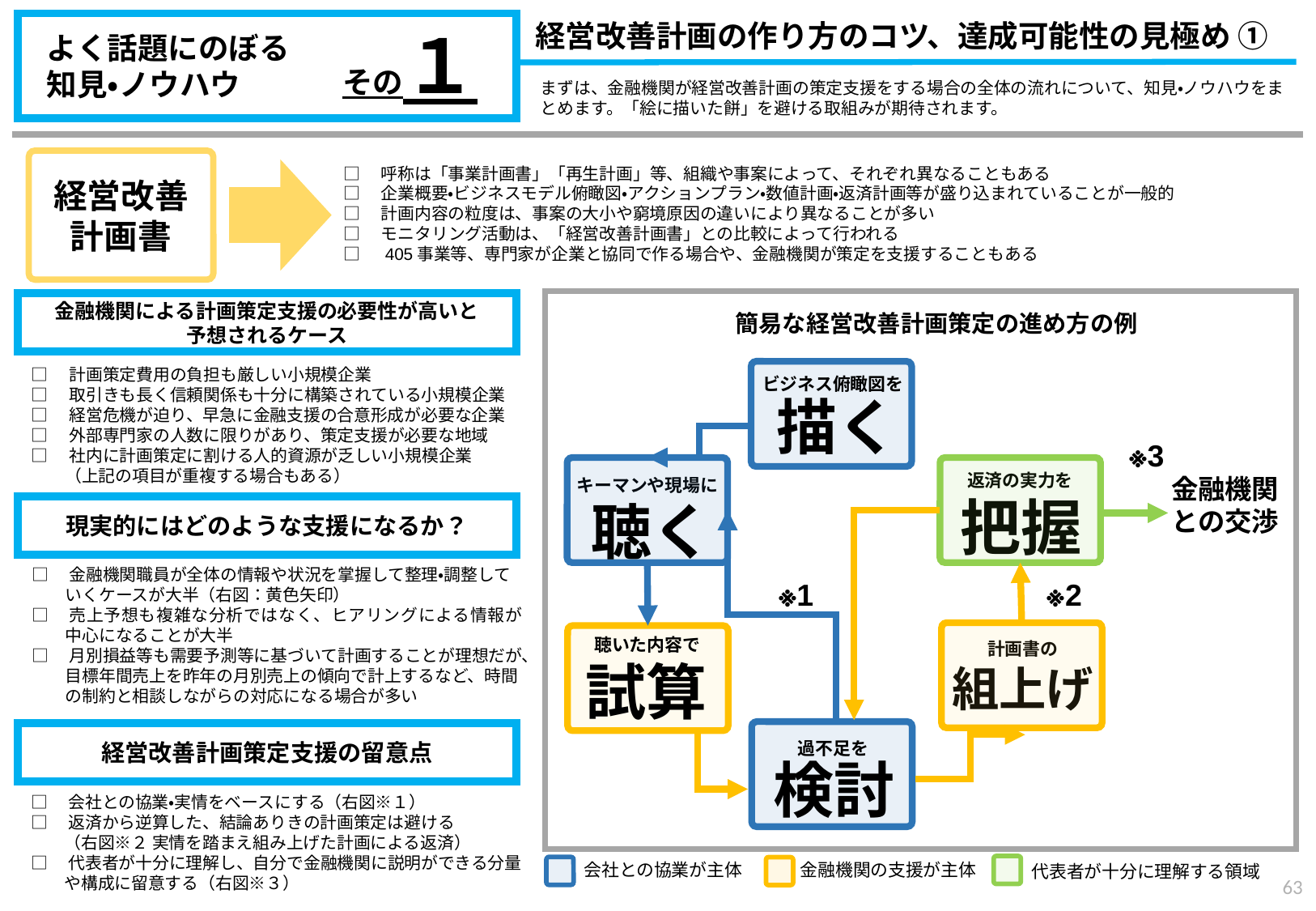

経営改善計画の作り方のコツ、達成可能性の見極め ①

その１
よく話題にのぼる
知見・ノウハウ
まずは、金融機関が経営改善計画の策定支援をする場合の全体の流れについて、知見・ノウハウをまとめます。「絵に描いた餅」を避ける取組みが期待されます。
経営改善
計画書
□　呼称は「事業計画書」「再生計画」等、組織や事案によって、それぞれ異なることもある
□　企業概要・ビジネスモデル俯瞰図・アクションプラン・数値計画・返済計画等が盛り込まれていることが一般的
□　計画内容の粒度は、事案の大小や窮境原因の違いにより異なることが多い
□　モニタリング活動は、「経営改善計画書」との比較によって行われる
□　405事業等、専門家が企業と協同で作る場合や、金融機関が策定を支援することもある

金融機関による計画策定支援の必要性が高いと
予想されるケース
簡易な経営改善計画策定の進め方の例

描く
ビジネス俯瞰図を

聴く
キーマンや現場に

把握
返済の実力を

組上げ
計画書の

試算
聴いた内容で

検討
過不足を
金融機関
との交渉
□　計画策定費用の負担も厳しい小規模企業
□　取引きも長く信頼関係も十分に構築されている小規模企業
□　経営危機が迫り、早急に金融支援の合意形成が必要な企業
□　外部専門家の人数に限りがあり、策定支援が必要な地域
□　社内に計画策定に割ける人的資源が乏しい小規模企業
　　（上記の項目が重複する場合もある）
※3
現実的にはどのような支援になるか？
□　金融機関職員が全体の情報や状況を掌握して整理・調整して
　　いくケースが大半（右図：黄色矢印）
□　売上予想も複雑な分析ではなく、ヒアリングによる情報が
　　中心になることが大半
□　月別損益等も需要予測等に基づいて計画することが理想だが、
　　目標年間売上を昨年の月別売上の傾向で計上するなど、時間
　　の制約と相談しながらの対応になる場合が多い
※1
※2
経営改善計画策定支援の留意点
□　会社との協業・実情をベースにする（右図※１）
□　返済から逆算した、結論ありきの計画策定は避ける
　　（右図※２ 実情を踏まえ組み上げた計画による返済）
□　代表者が十分に理解し、自分で金融機関に説明ができる分量
　　や構成に留意する（右図※３）
金融機関の支援が主体
会社との協業が主体
代表者が十分に理解する領域

63